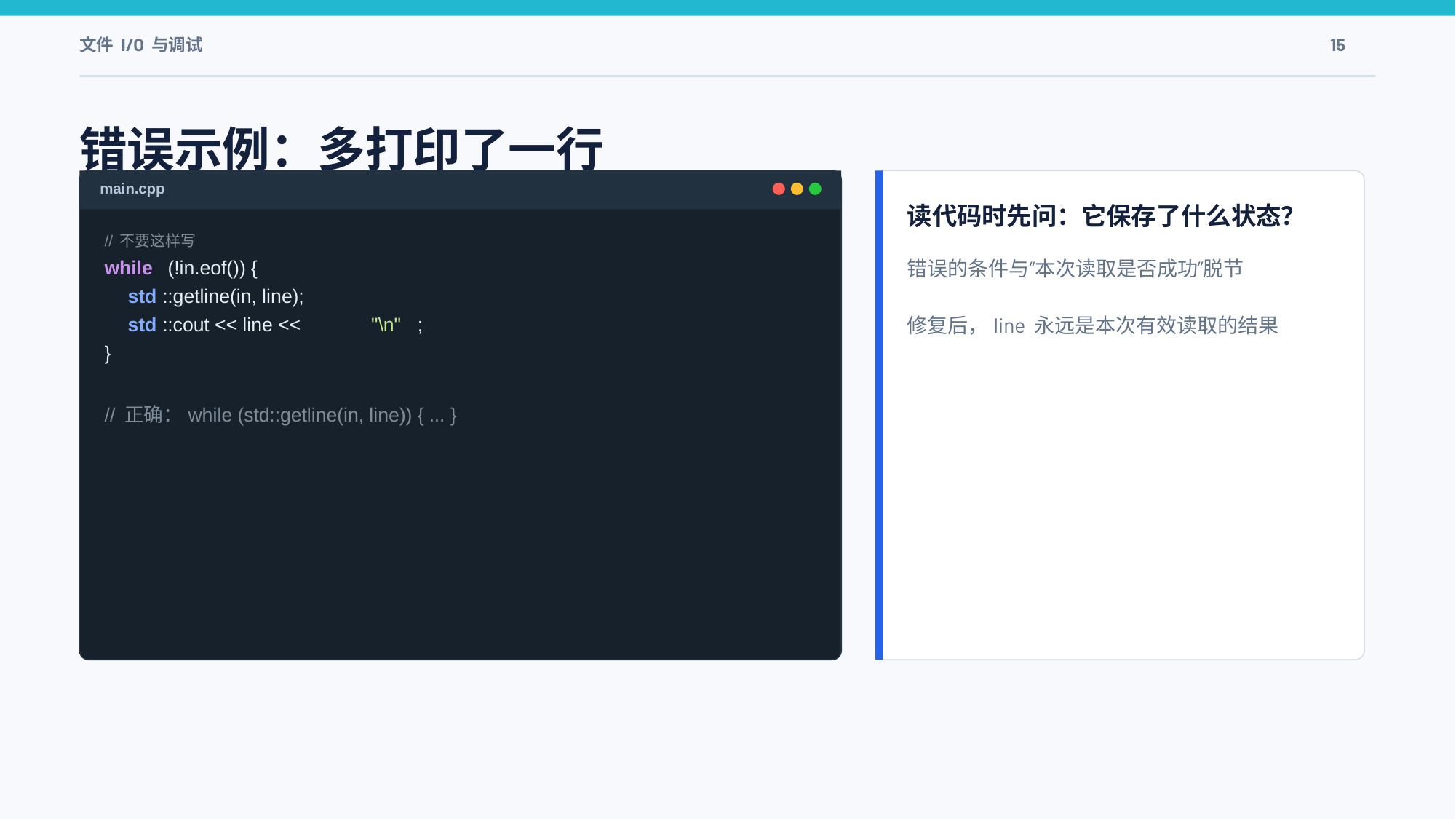

文件 I/O 与调试
15

错误示例：多打印了一行

main.cpp

读代码时先问：它保存了什么状态？
// 不要这样写
错误的条件与“本次读取是否成功”脱节

修复后，line 永远是本次有效读取的结果
while
 (!in.eof()) {

std
::getline(in, line);

std
::cout << line <<
"\n"
;
}

// 正确：while (std::getline(in, line)) { ... }